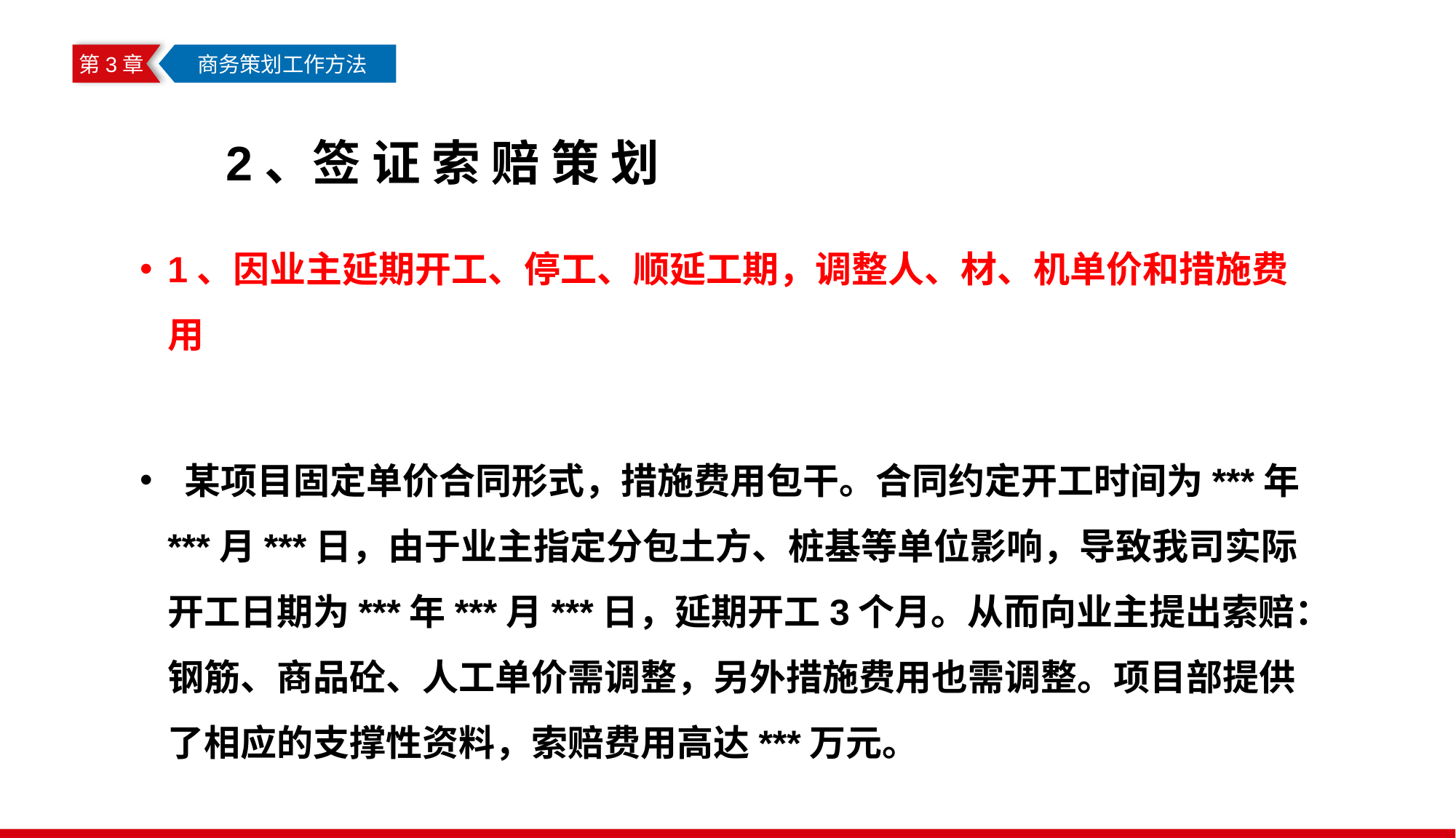

第3章
    商务策划工作方法
2、签 证 索 赔 策 划
1、因业主延期开工、停工、顺延工期，调整人、材、机单价和措施费用

 某项目固定单价合同形式，措施费用包干。合同约定开工时间为***年***月***日，由于业主指定分包土方、桩基等单位影响，导致我司实际开工日期为***年***月***日，延期开工3个月。从而向业主提出索赔：钢筋、商品砼、人工单价需调整，另外措施费用也需调整。项目部提供了相应的支撑性资料，索赔费用高达***万元。